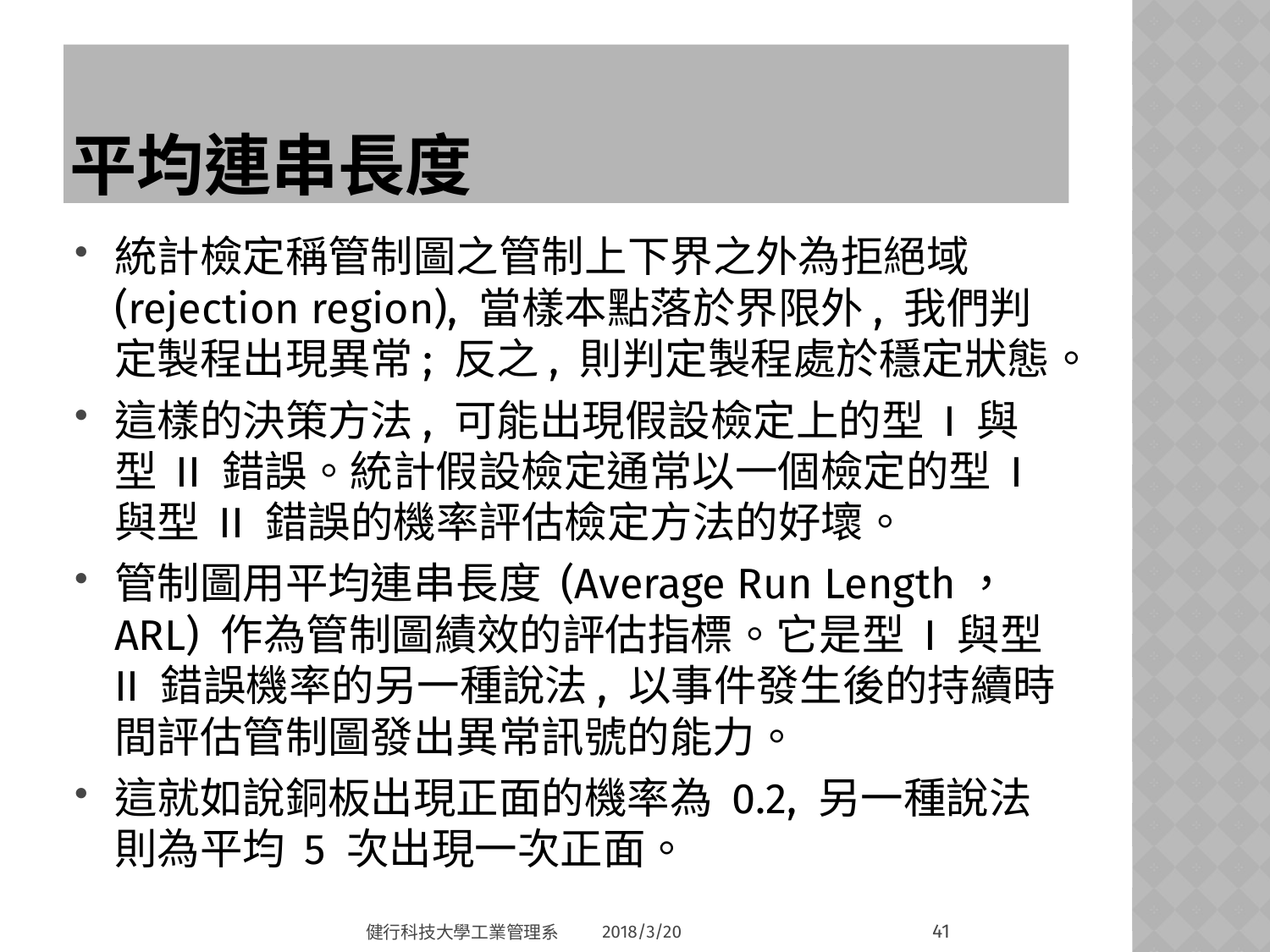

# 平均連串長度
統計檢定稱管制圖之管制上下界之外為拒絕域(rejection region), 當樣本點落於界限外, 我們判定製程出現異常; 反之, 則判定製程處於穩定狀態。
這樣的決策方法, 可能出現假設檢定上的型 I 與型 II 錯誤。統計假設檢定通常以一個檢定的型 I 與型 II 錯誤的機率評估檢定方法的好壞。
管制圖用平均連串長度 (Average Run Length， ARL) 作為管制圖績效的評估指標。它是型 I 與型 II 錯誤機率的另一種說法, 以事件發生後的持續時間評估管制圖發出異常訊號的能力。
這就如說銅板出現正面的機率為 0.2, 另一種說法則為平均 5 次出現一次正面。
41
健行科技大學工業管理系
2018/3/20